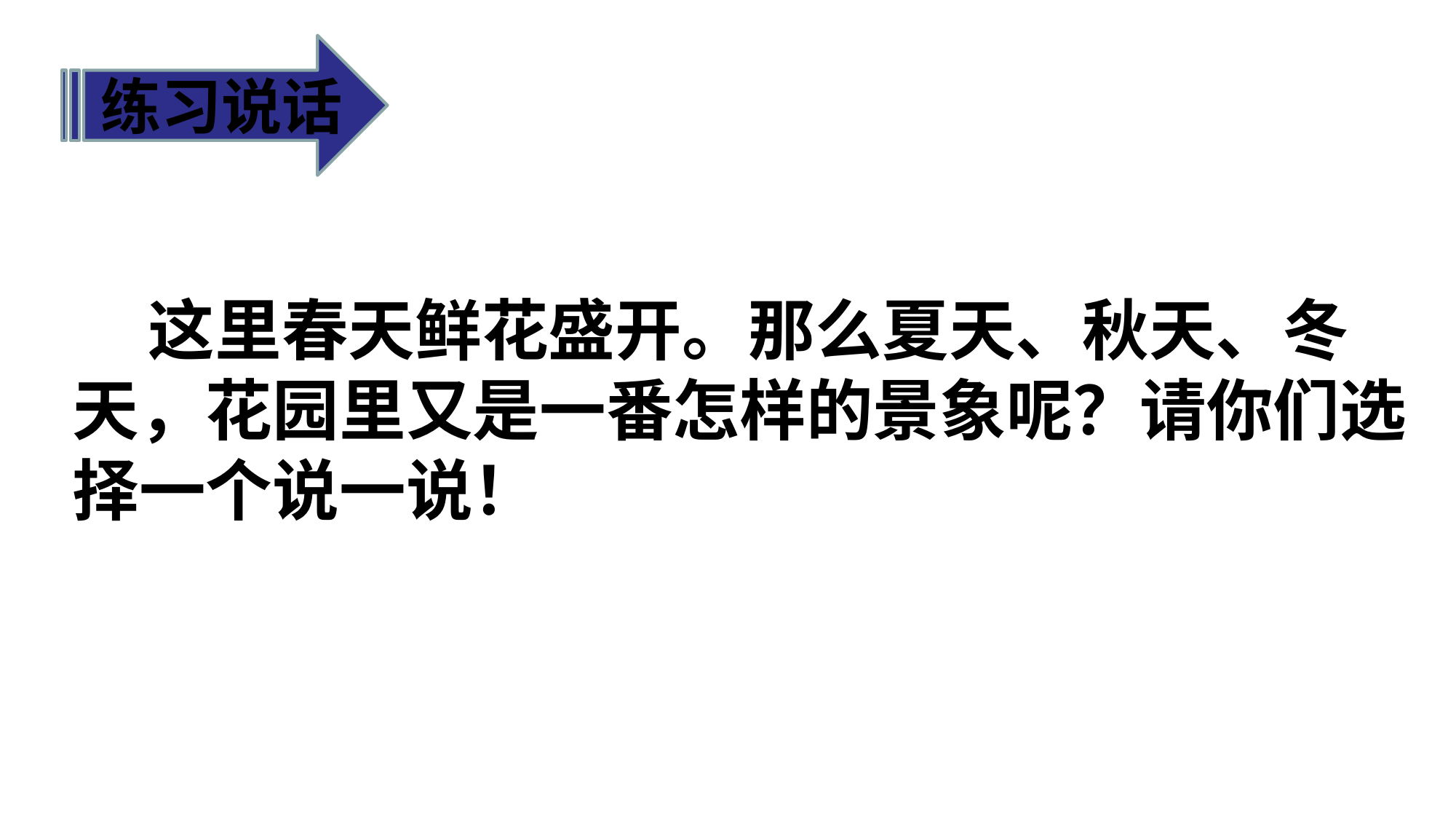

练习说话

    这里春天鲜花盛开。那么夏天、秋天、冬天，花园里又是一番怎样的景象呢？请你们选择一个说一说！